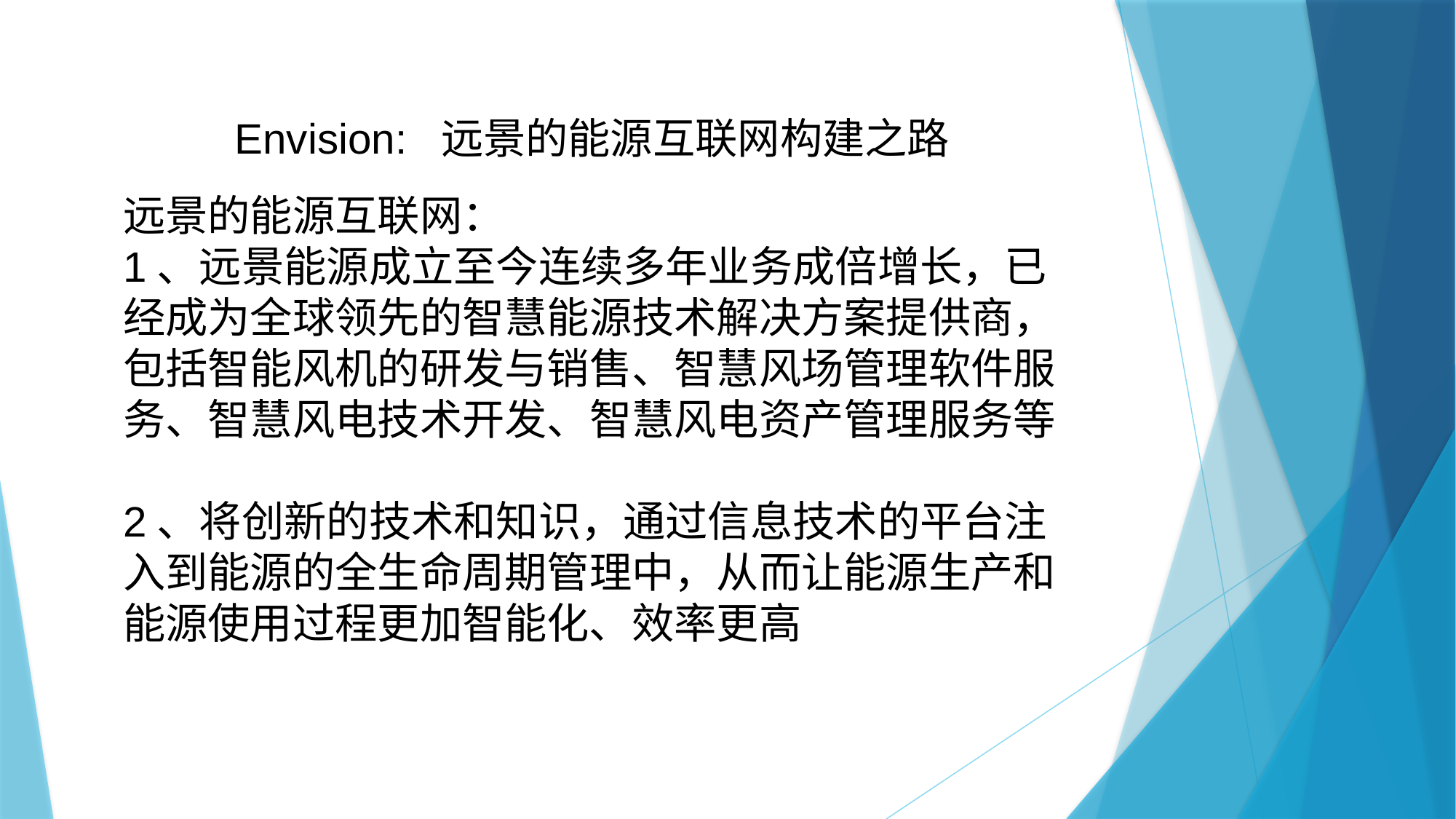

#
Envision:  远景的能源互联网构建之路
远景的能源互联网：
1、远景能源成立至今连续多年业务成倍增长，已经成为全球领先的智慧能源技术解决方案提供商，包括智能风机的研发与销售、智慧风场管理软件服务、智慧风电技术开发、智慧风电资产管理服务等

2、将创新的技术和知识，通过信息技术的平台注入到能源的全生命周期管理中，从而让能源生产和能源使用过程更加智能化、效率更高